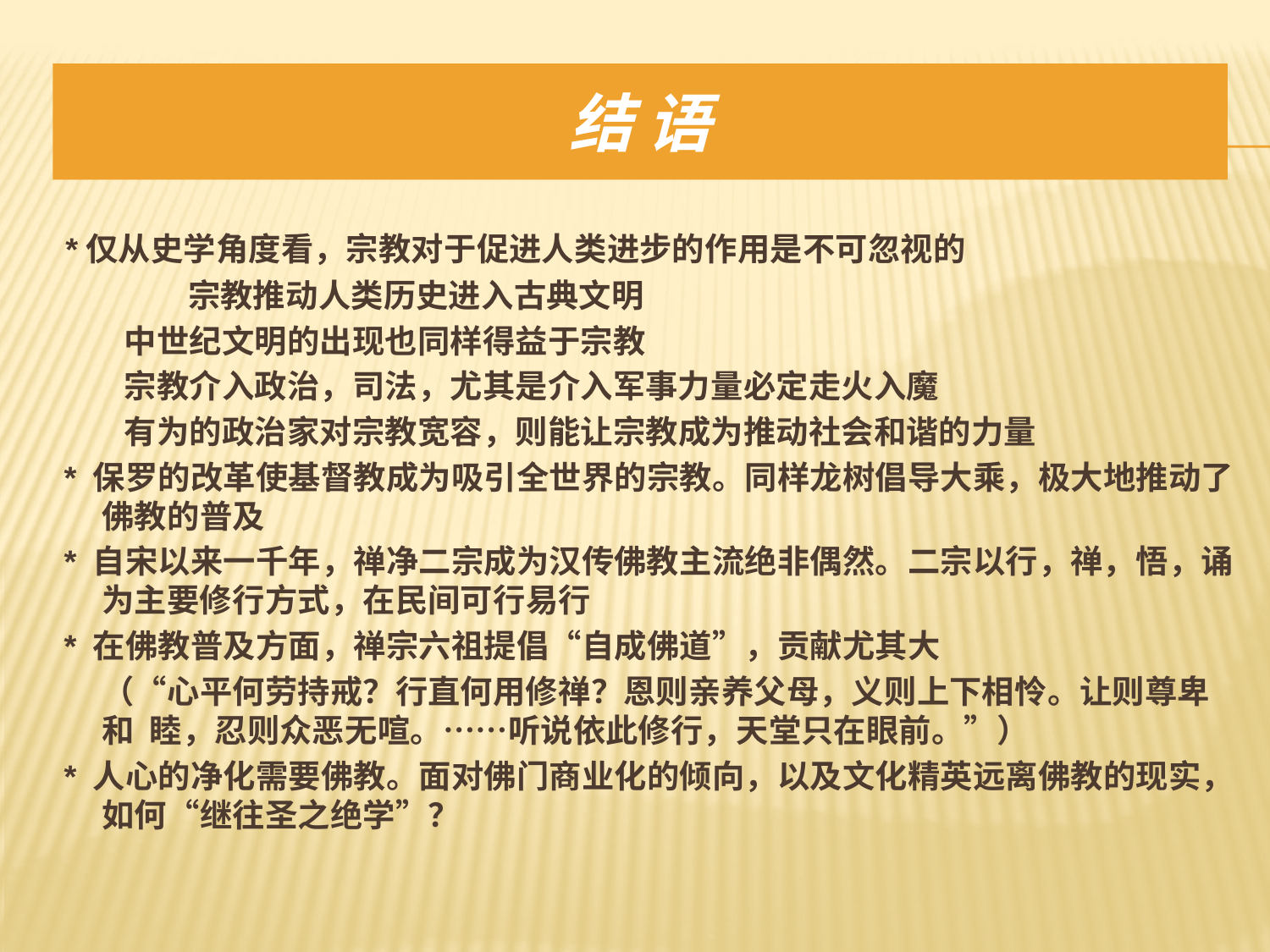

# 结 语
 *仅从史学角度看，宗教对于促进人类进步的作用是不可忽视的
                 宗教推动人类历史进入古典文明
		  中世纪文明的出现也同样得益于宗教
		  宗教介入政治，司法，尤其是介入军事力量必定走火入魔
		  有为的政治家对宗教宽容，则能让宗教成为推动社会和谐的力量
 * 保罗的改革使基督教成为吸引全世界的宗教。同样龙树倡导大乘，极大地推动了佛教的普及
 * 自宋以来一千年，禅净二宗成为汉传佛教主流绝非偶然。二宗以行，禅，悟，诵为主要修行方式，在民间可行易行
 * 在佛教普及方面，禅宗六祖提倡“自成佛道”，贡献尤其大
	（“心平何劳持戒？行直何用修禅？恩则亲养父母，义则上下相怜。让则尊卑和  睦，忍则众恶无喧。……听说依此修行，天堂只在眼前。”）
 * 人心的净化需要佛教。面对佛门商业化的倾向，以及文化精英远离佛教的现实，如何“继往圣之绝学”？